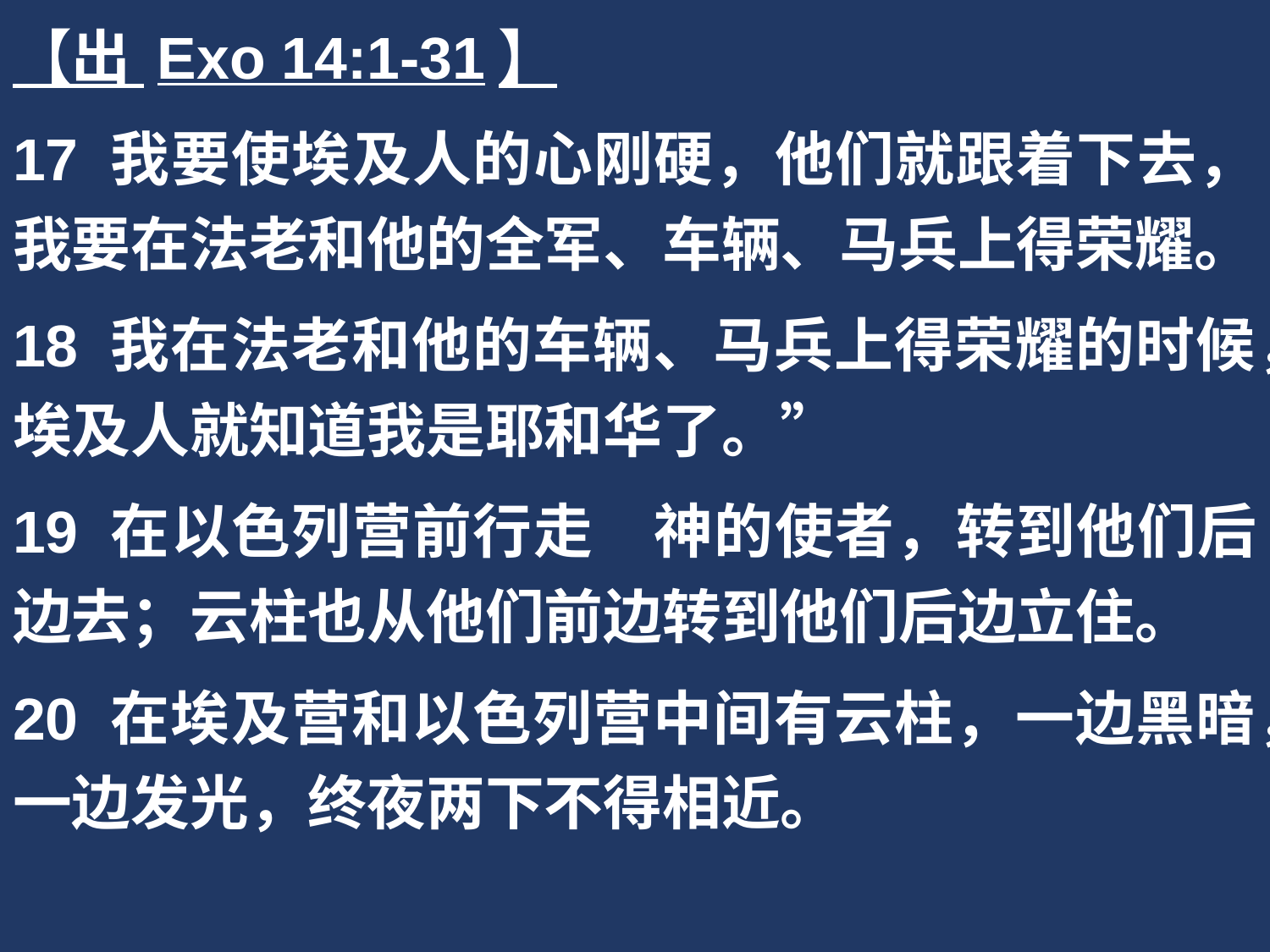

【出 Exo 14:1-31】
17 我要使埃及人的心刚硬，他们就跟着下去，我要在法老和他的全军、车辆、马兵上得荣耀。
18 我在法老和他的车辆、马兵上得荣耀的时候，埃及人就知道我是耶和华了。”
19 在以色列营前行走　神的使者，转到他们后边去；云柱也从他们前边转到他们后边立住。
20 在埃及营和以色列营中间有云柱，一边黑暗，一边发光，终夜两下不得相近。